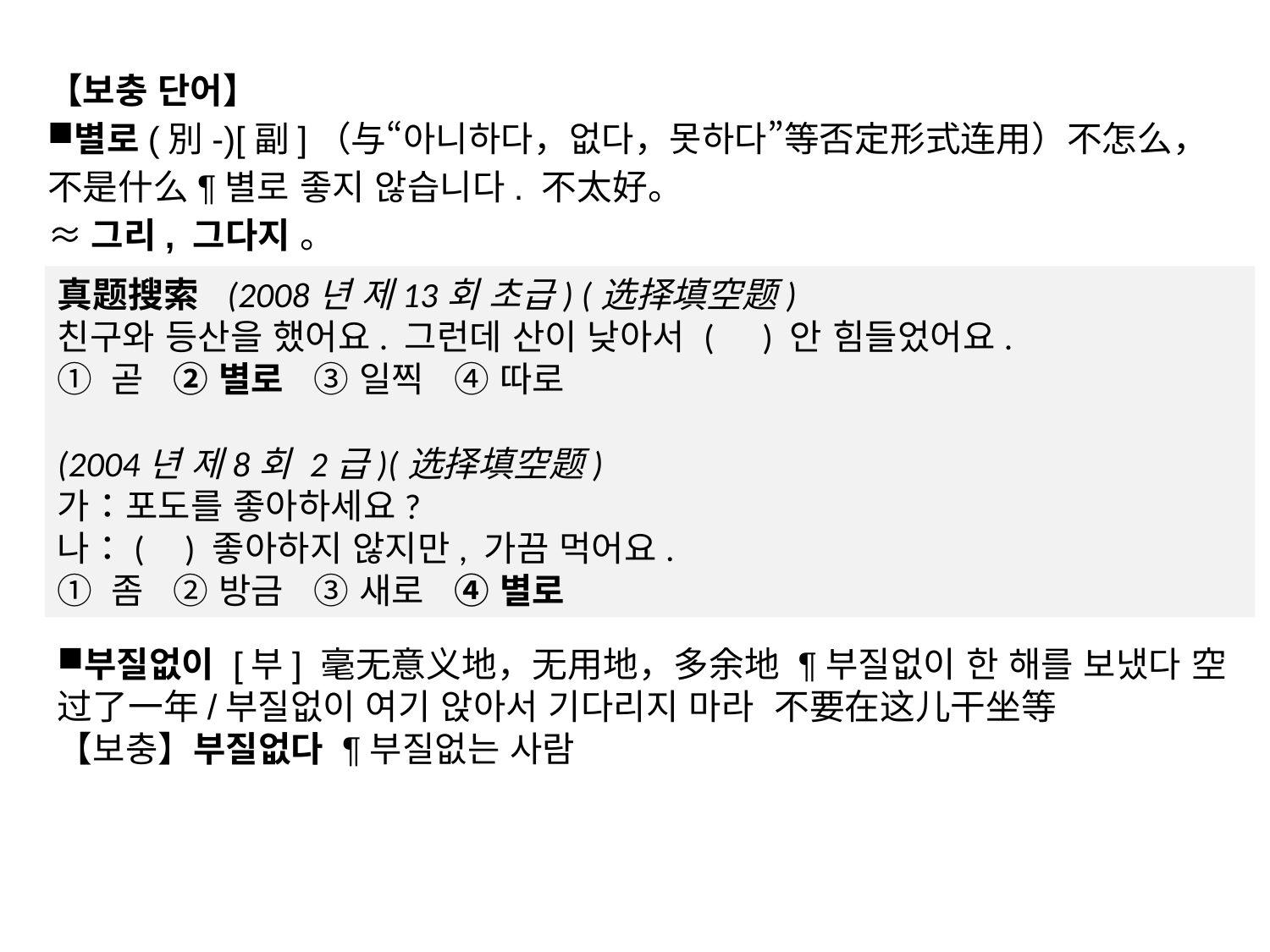

【보충 단어】
별로(別-)[副]（与“아니하다，없다，못하다”等否定形式连用）不怎么，不是什么¶별로 좋지 않습니다. 不太好。
≈그리, 그다지 。
真题搜索  (2008년 제13회 초급) (选择填空题)
친구와 등산을 했어요. 그런데 산이 낮아서 (      ) 안 힘들었어요.
① 곧   ② 별로   ③ 일찍   ④ 따로

(2004년 제8회 2급)(选择填空题)
가：포도를 좋아하세요?
나：(     ) 좋아하지 않지만, 가끔 먹어요.
① 좀   ② 방금   ③ 새로   ④ 별로
부질없이 [부] 毫无意义地，无用地，多余地 ¶부질없이 한 해를 보냈다 空过了一年/부질없이 여기 앉아서 기다리지 마라  不要在这儿干坐等
【보충】부질없다 ¶부질없는 사람